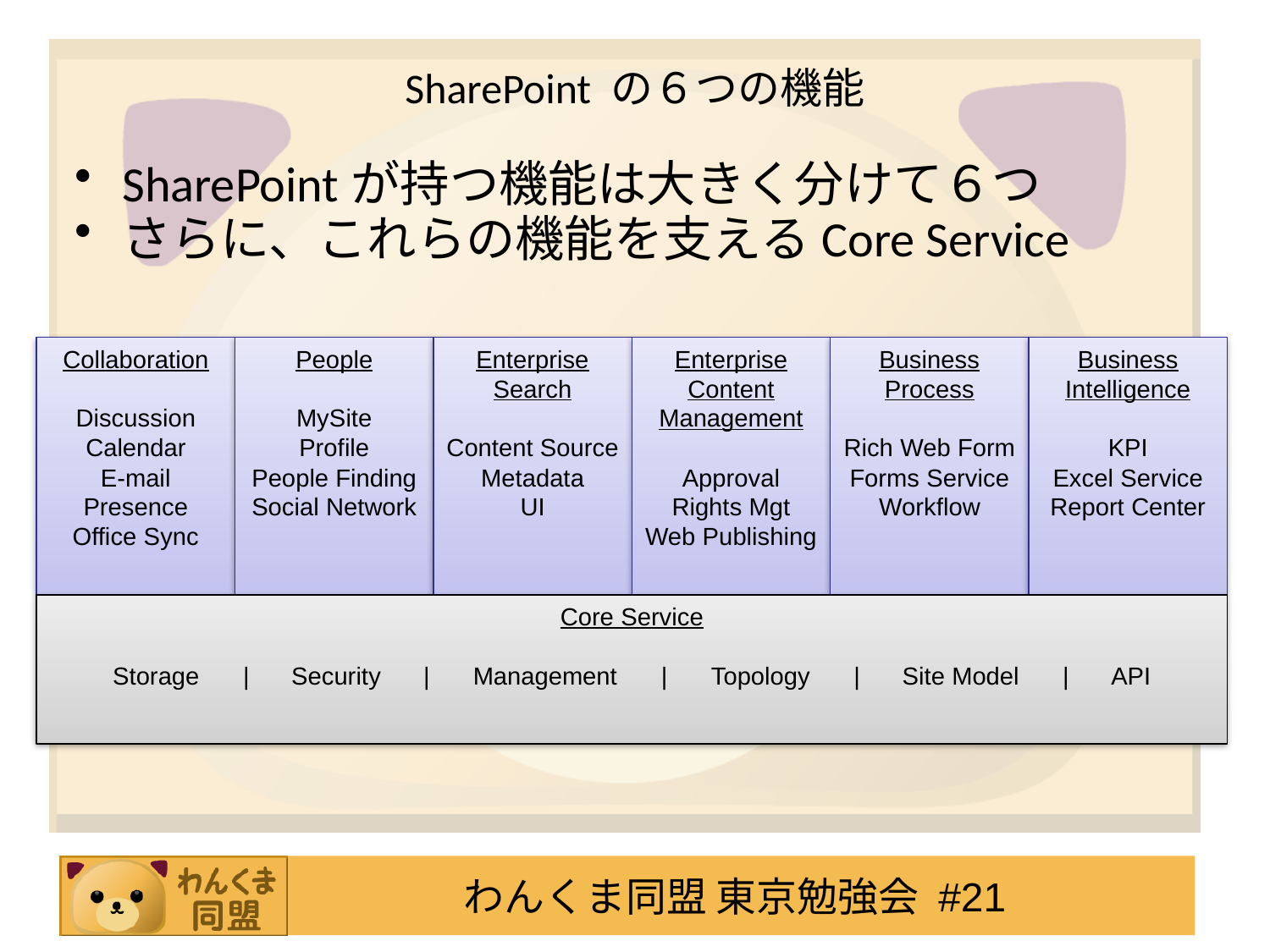

# SharePoint の６つの機能
SharePointが持つ機能は大きく分けて６つ
さらに、これらの機能を支えるCore Service
Collaboration

Discussion
Calendar
E-mail
Presence
Office Sync
People

MySite
Profile
People Finding
Social Network

Enterprise Search

Content Source
Metadata
UI
Enterprise Content Management

Approval
Rights Mgt
Web Publishing

Business Process

Rich Web Form
Forms Service
Workflow
Business Intelligence

KPI
Excel Service
Report Center
Core Service

Storage 　|　 Security　 | 　Management 　| 　Topology 　|　 Site Model 　|　 API